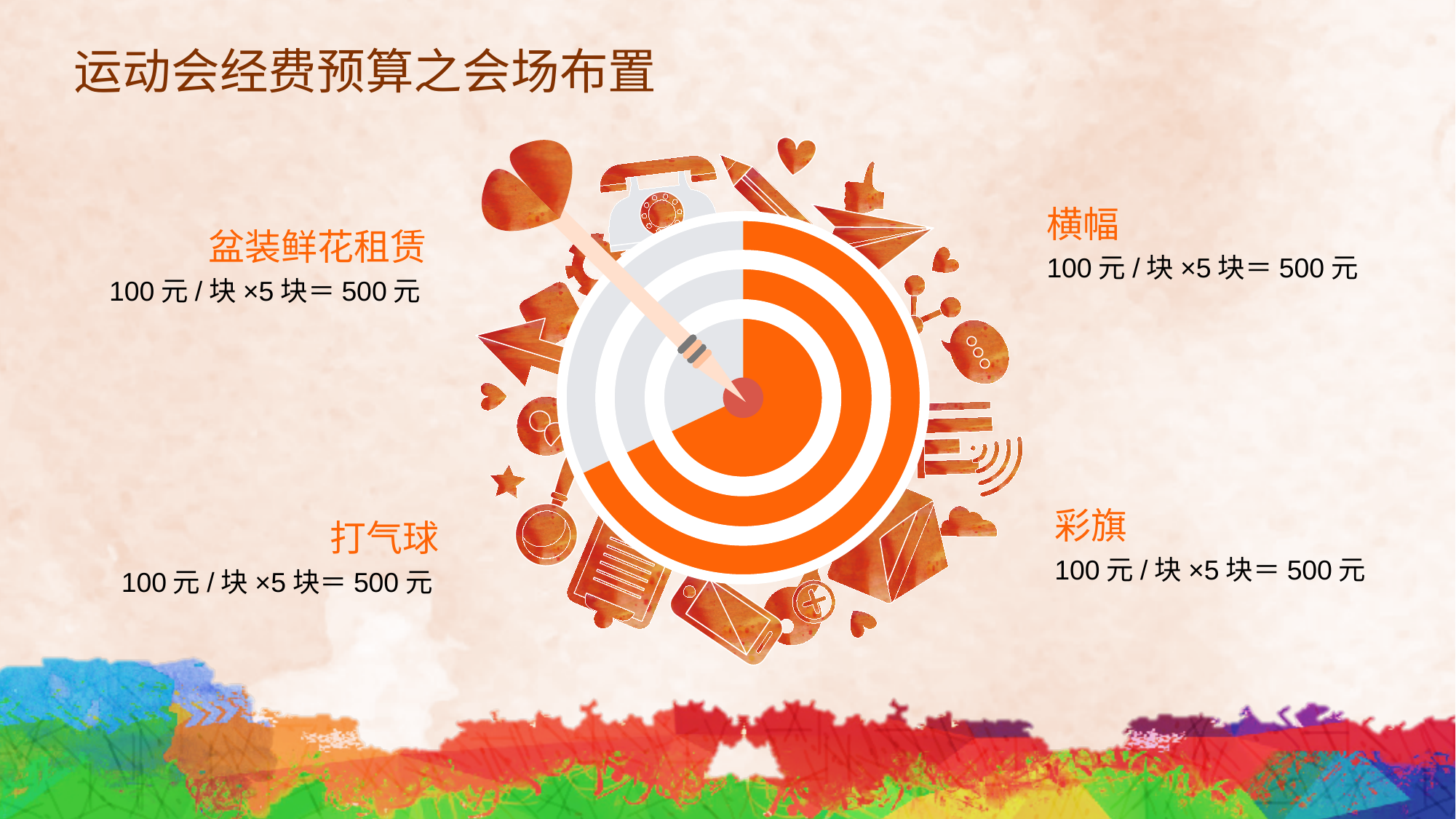

# 运动会经费预算之会场布置

横幅
100元/块×5块＝500元
盆装鲜花租赁
100元/块×5块＝500元
彩旗
100元/块×5块＝500元
打气球
100元/块×5块＝500元